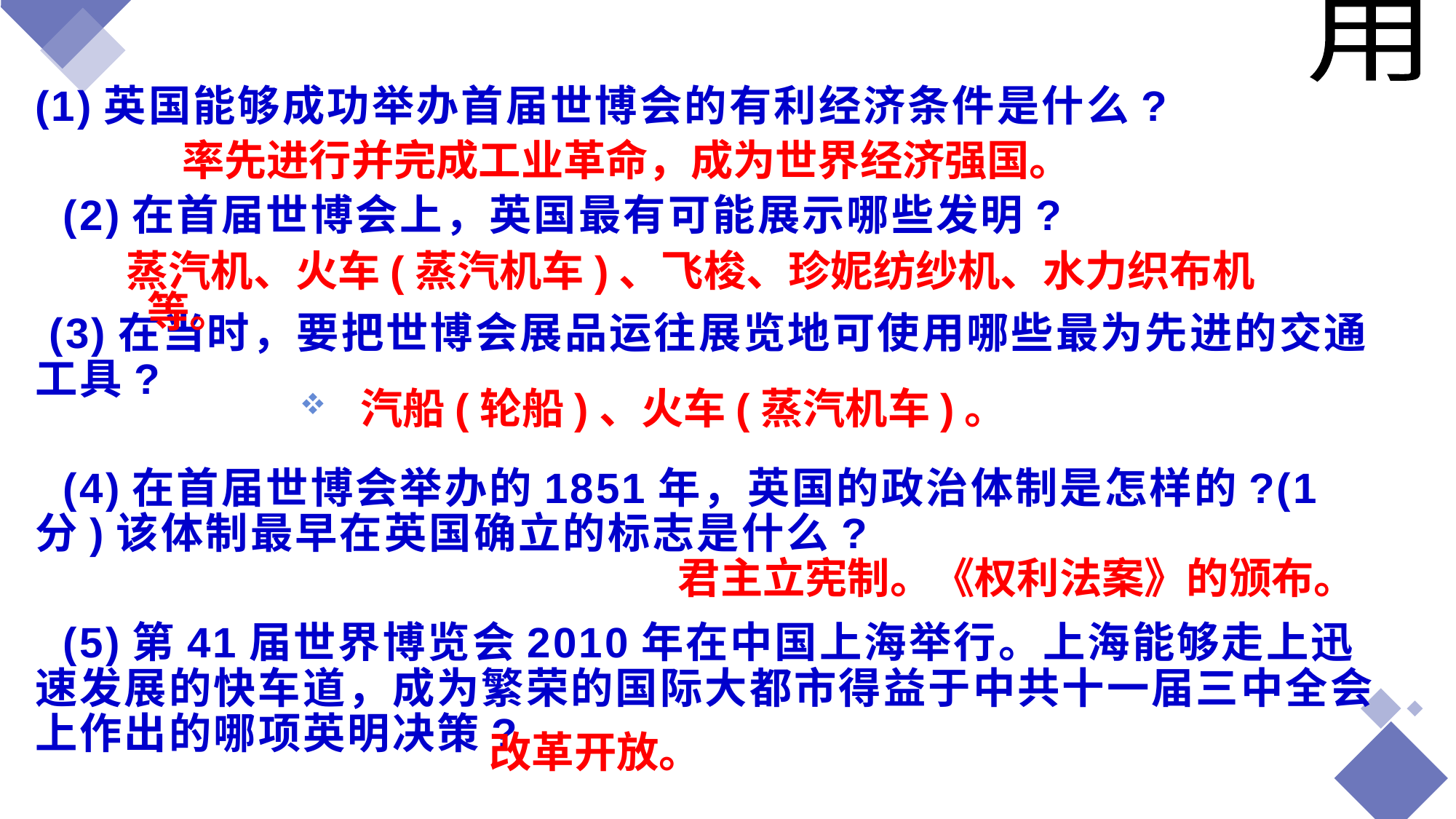

用
(1)英国能够成功举办首届世博会的有利经济条件是什么?

  (2)在首届世博会上，英国最有可能展示哪些发明?

 (3)在当时，要把世博会展品运往展览地可使用哪些最为先进的交通工具?

  (4)在首届世博会举办的1851年，英国的政治体制是怎样的?(1分)该体制最早在英国确立的标志是什么?

  (5)第41届世界博览会2010年在中国上海举行。上海能够走上迅速发展的快车道，成为繁荣的国际大都市得益于中共十一届三中全会上作出的哪项英明决策?

率先进行并完成工业革命，成为世界经济强国。
 蒸汽机、火车(蒸汽机车)、飞梭、珍妮纺纱机、水力织布机等。
 汽船(轮船)、火车(蒸汽机车)。
 君主立宪制。《权利法案》的颁布。
改革开放。